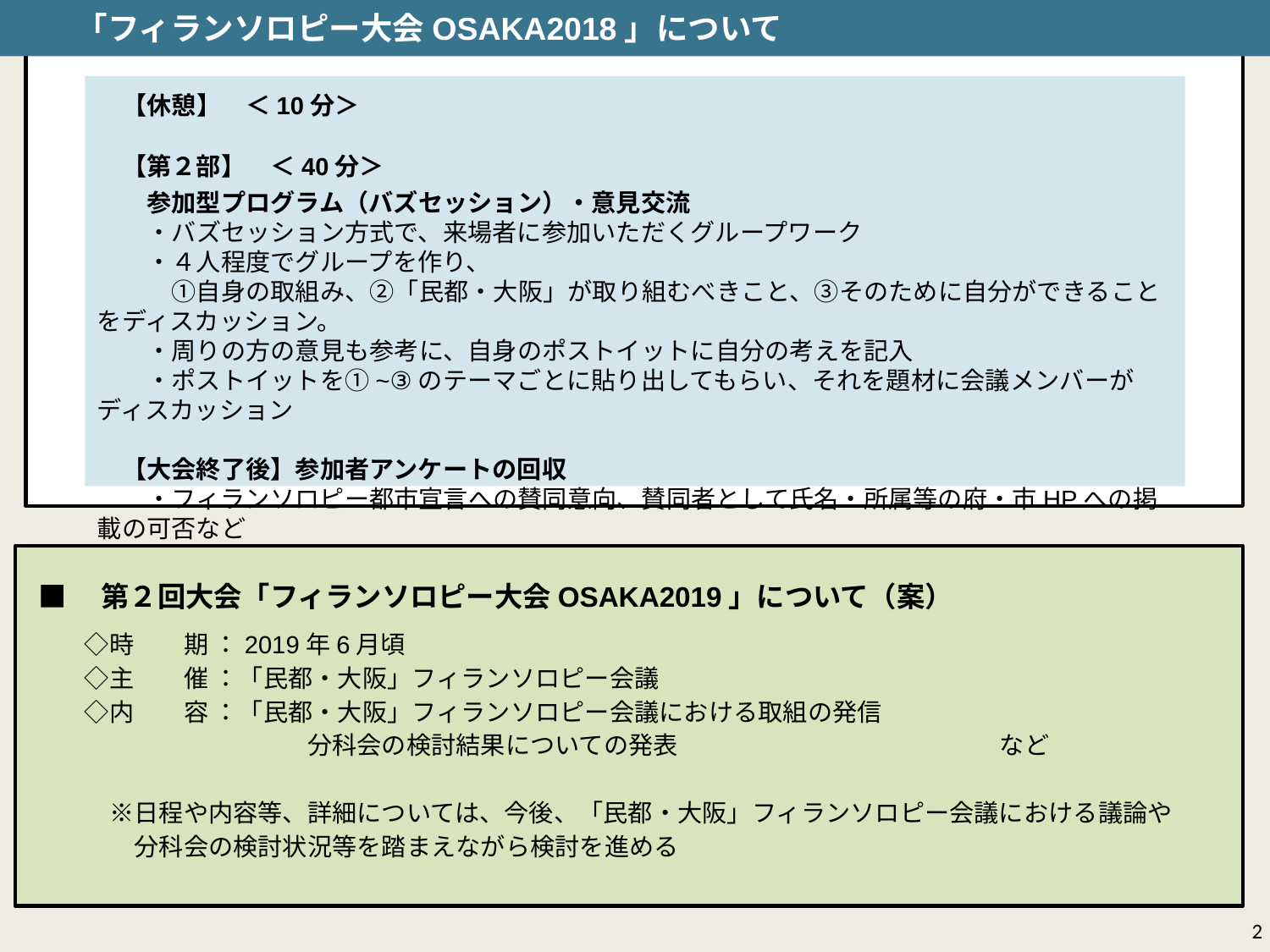

「フィランソロピー大会OSAKA2018」について

　【休憩】　＜10分＞

　【第２部】　＜40分＞
　　参加型プログラム（バズセッション）・意見交流
　　・バズセッション方式で、来場者に参加いただくグループワーク
　　・４人程度でグループを作り、
　　　①自身の取組み、②「民都・大阪」が取り組むべきこと、③そのために自分ができることをディスカッション。
　　・周りの方の意見も参考に、自身のポストイットに自分の考えを記入
　　・ポストイットを①~③のテーマごとに貼り出してもらい、それを題材に会議メンバーがディスカッション

　【大会終了後】参加者アンケートの回収
　　・フィランソロピー都市宣言への賛同意向、賛同者として氏名・所属等の府・市HPへの掲載の可否など

■　第２回大会「フィランソロピー大会OSAKA2019」について（案）

　◇時　　期 ：2019年6月頃
　◇主　　催 ：「民都・大阪」フィランソロピー会議
　◇内　　容 ：「民都・大阪」フィランソロピー会議における取組の発信
　　　　　　　　　　分科会の検討結果についての発表　　　　　　　　　　　　　など

　　※日程や内容等、詳細については、今後、「民都・大阪」フィランソロピー会議における議論や
　　　分科会の検討状況等を踏まえながら検討を進める
1
2